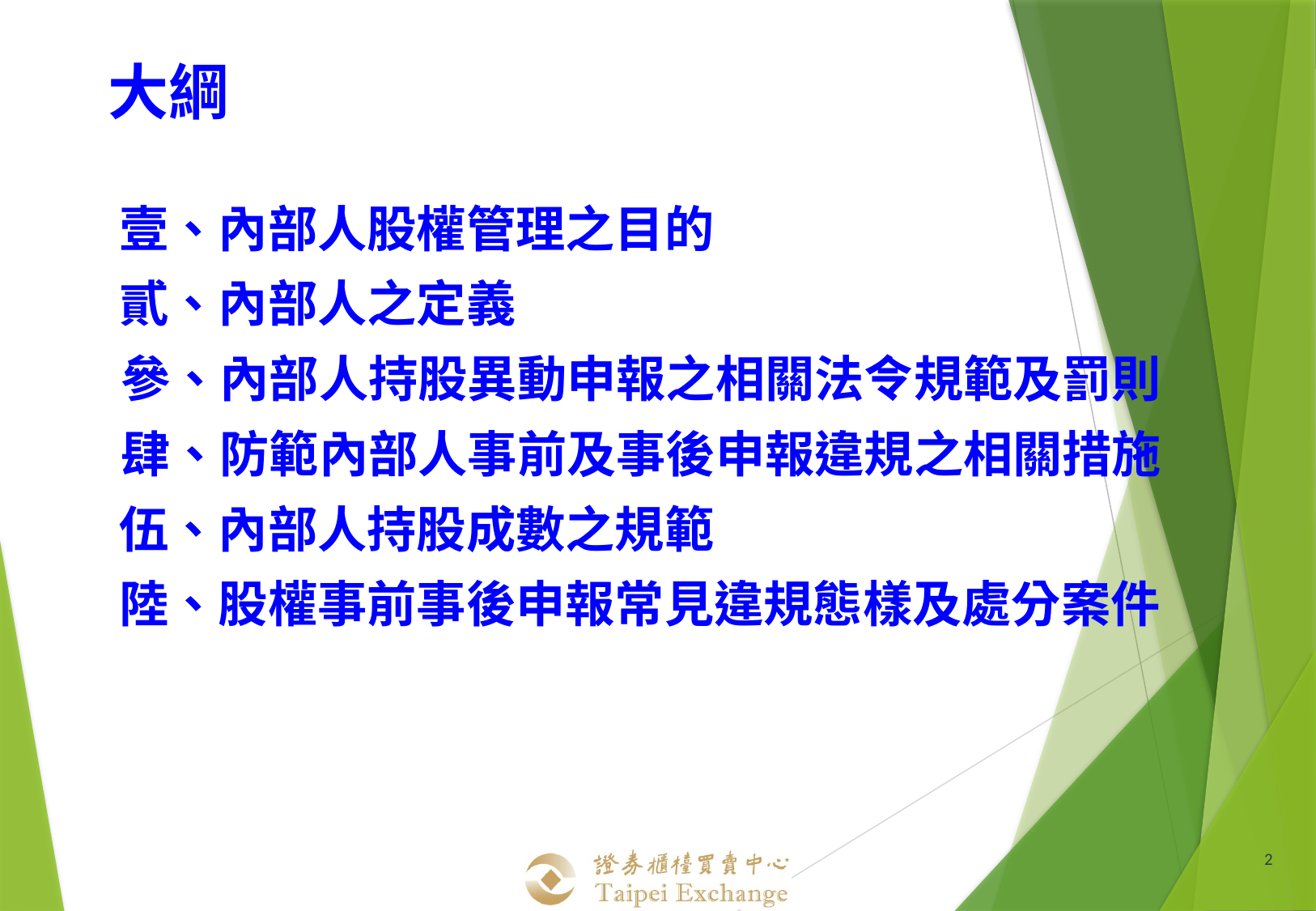

# 大綱
壹、內部人股權管理之目的
貳、內部人之定義
參、內部人持股異動申報之相關法令規範及罰則
肆、防範內部人事前及事後申報違規之相關措施
伍、內部人持股成數之規範
陸、股權事前事後申報常見違規態樣及處分案件